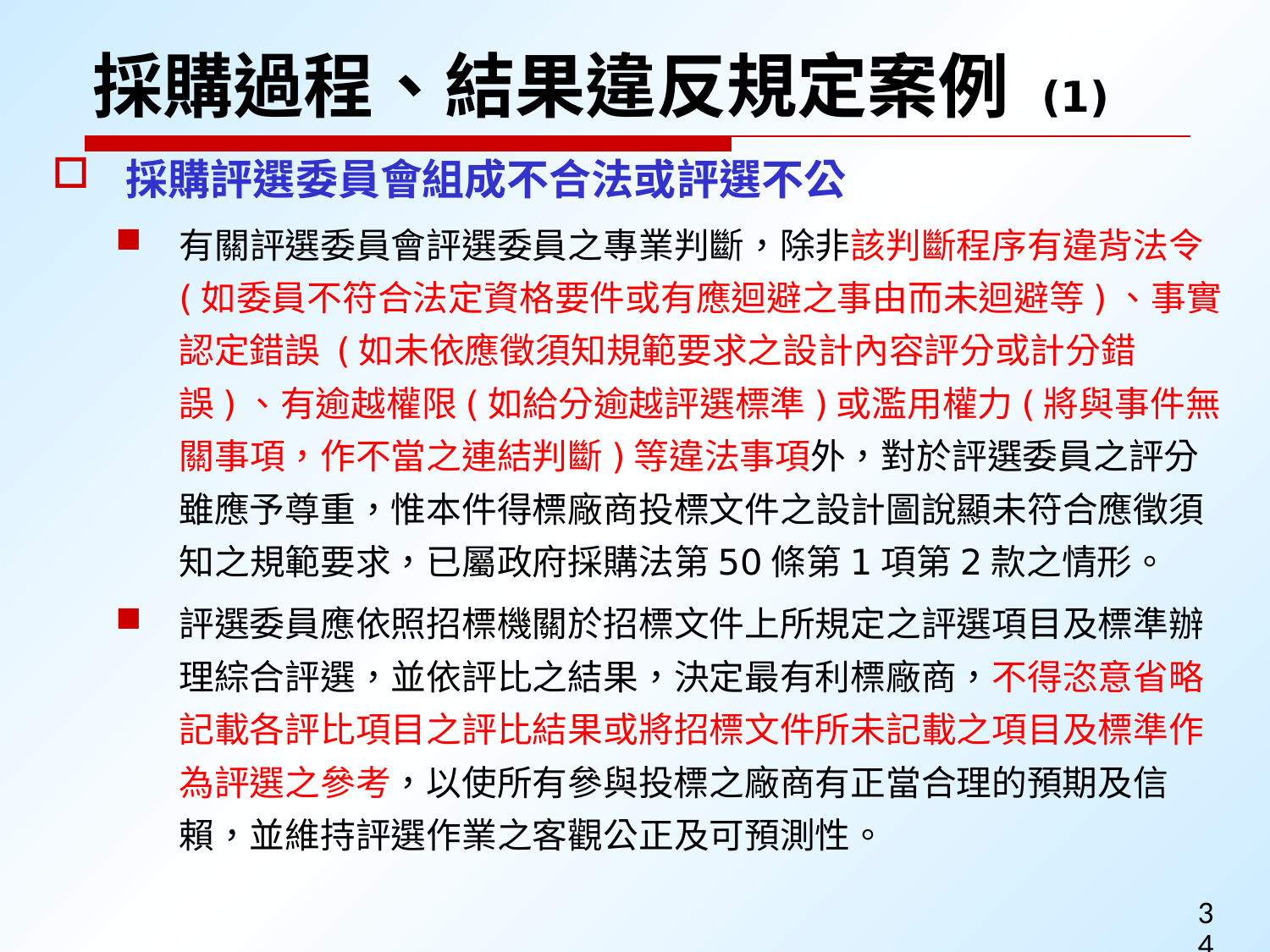

採購過程、結果違反規定案例 (1)
採購評選委員會組成不合法或評選不公
有關評選委員會評選委員之專業判斷，除非該判斷程序有違背法令(如委員不符合法定資格要件或有應迴避之事由而未迴避等)、事實認定錯誤 (如未依應徵須知規範要求之設計內容評分或計分錯誤)、有逾越權限(如給分逾越評選標準)或濫用權力(將與事件無關事項，作不當之連結判斷)等違法事項外，對於評選委員之評分雖應予尊重，惟本件得標廠商投標文件之設計圖說顯未符合應徵須知之規範要求，已屬政府採購法第50條第1項第2款之情形。
評選委員應依照招標機關於招標文件上所規定之評選項目及標準辦理綜合評選，並依評比之結果，決定最有利標廠商，不得恣意省略記載各評比項目之評比結果或將招標文件所未記載之項目及標準作為評選之參考，以使所有參與投標之廠商有正當合理的預期及信賴，並維持評選作業之客觀公正及可預測性。